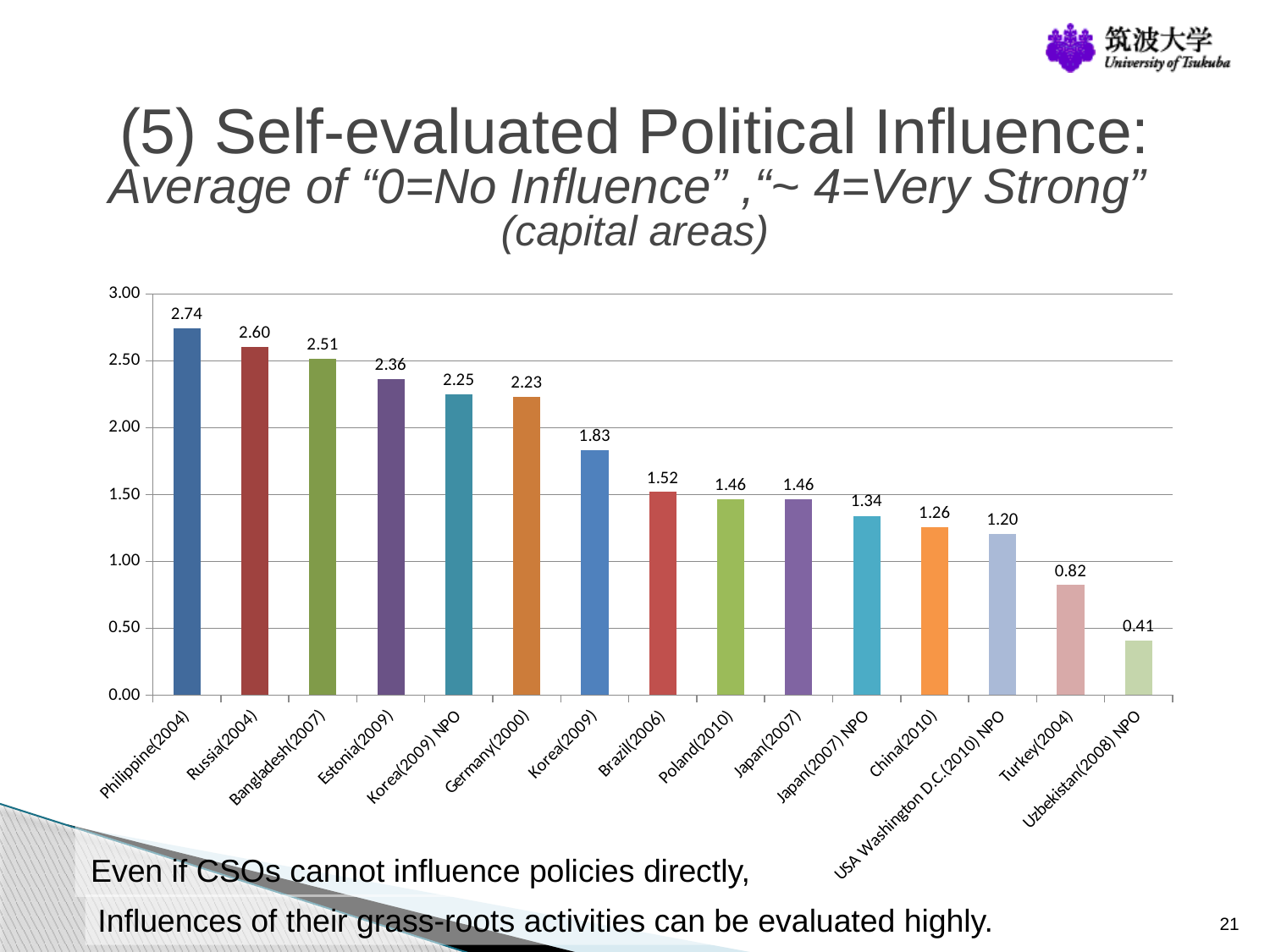

(5) Self-evaluated Political Influence:
Average of “0=No Influence” ,“~ 4=Very Strong”
(capital areas)

### Chart

| Category | 集計 |
|---|---|
| Philippine(2004) | 2.740784780023781 |
| Russia(2004) | 2.602564102564103 |
| Bangladesh(2007) | 2.514344262295083 |
| Estonia(2009) | 2.364779874213837 |
| Korea(2009) NPO | 2.24770642201835 |
| Germany(2000) | 2.227272727272727 |
| Korea(2009) | 1.833976833976834 |
| Brazil(2006) | 1.51851851851852 |
| Poland(2010) | 1.464 |
| Japan(2007) | 1.46211251435132 |
| Japan(2007) NPO | 1.340673575129534 |
| China(2010) | 1.255520504731861 |
| USA Washington D.C.(2010) NPO | 1.204255319148936 |
| Turkey(2004) | 0.822368421052631 |
| Uzbekistan(2008) NPO | 0.40625 |
Even if CSOs cannot influence policies directly,
21
Influences of their grass-roots activities can be evaluated highly.